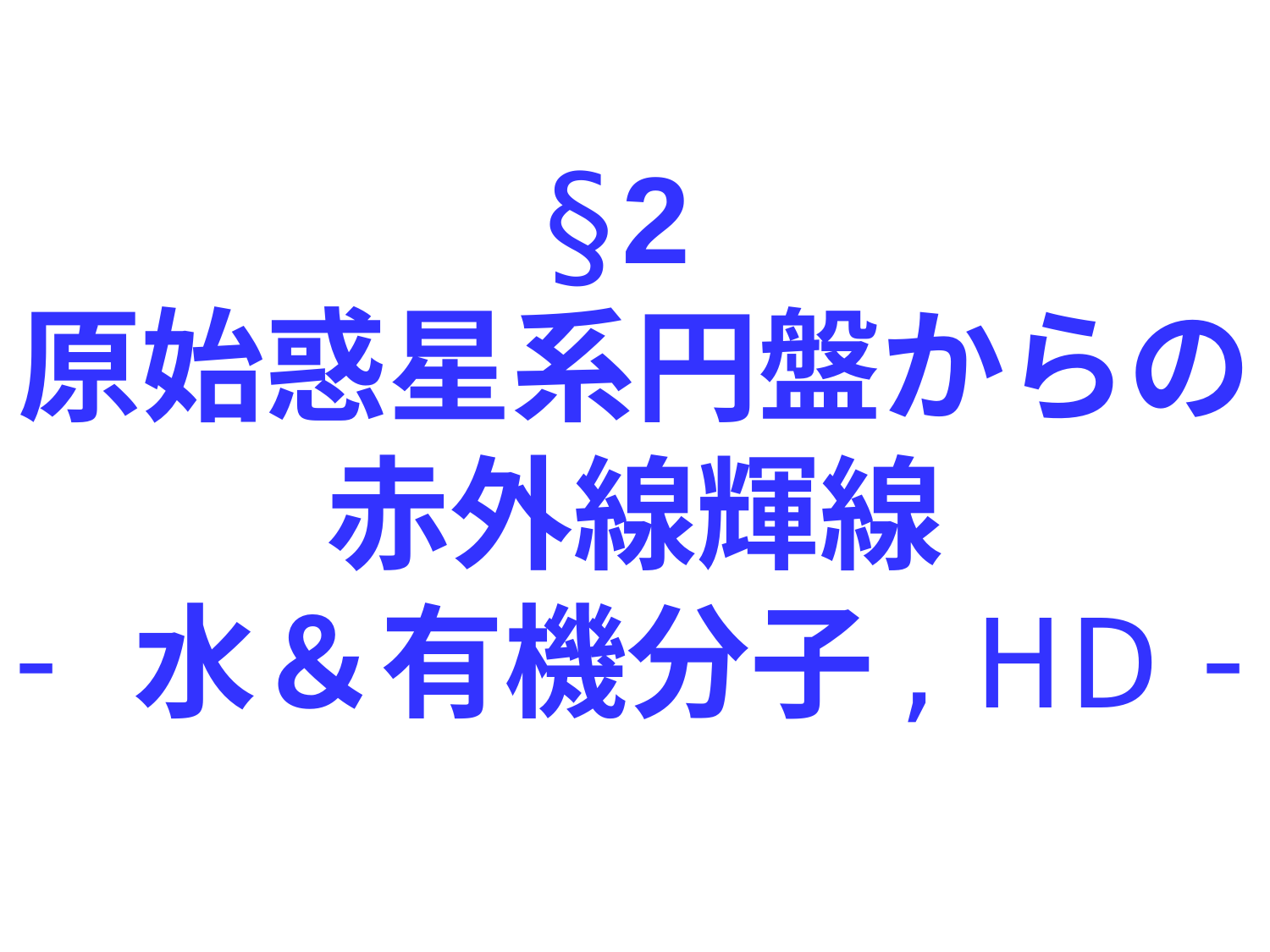

# §2 原始惑星系円盤からの 赤外線輝線 - 水＆有機分子, HD -